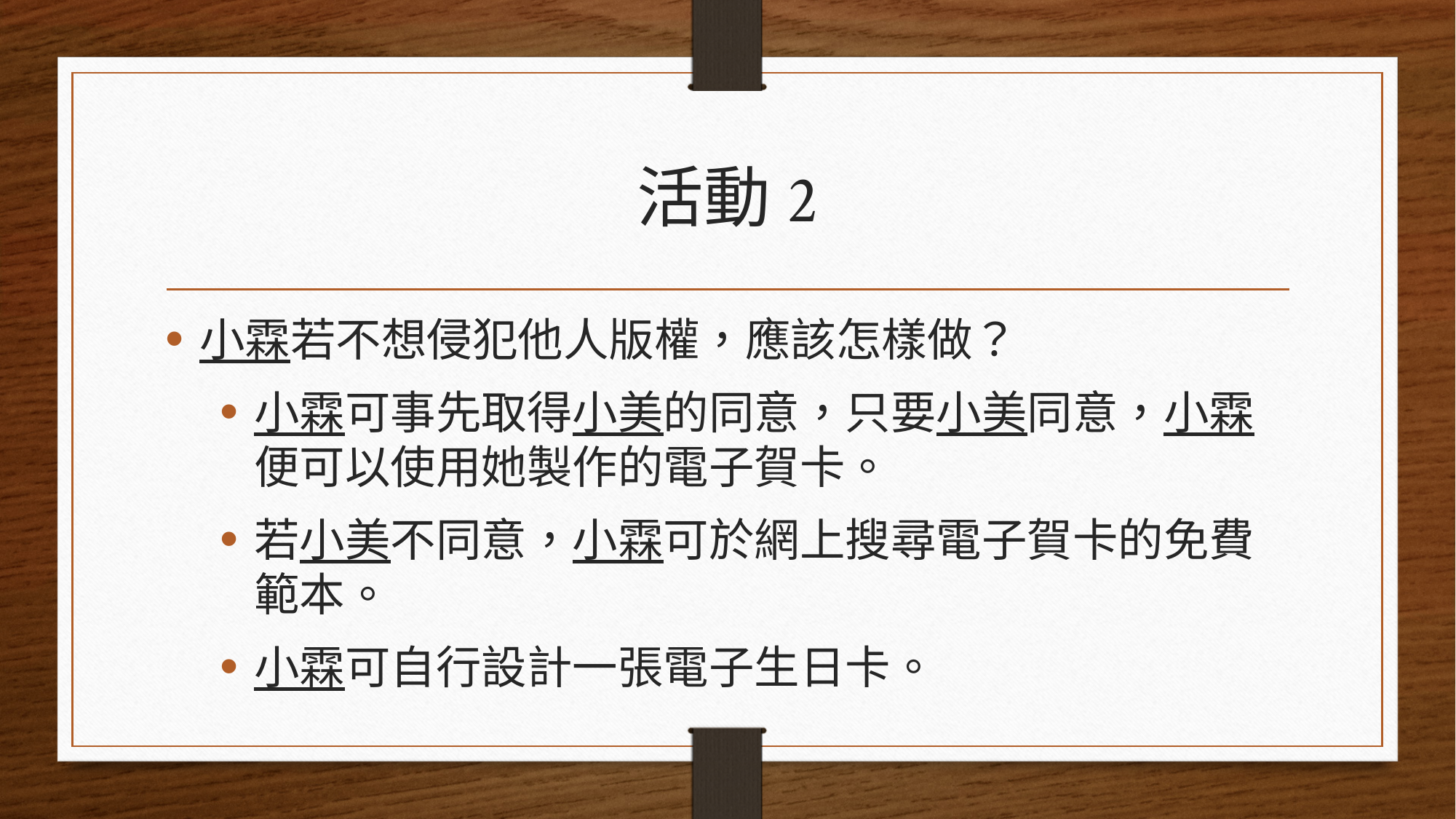

# 活動2
小霖若不想侵犯他人版權，應該怎樣做？
小霖可事先取得小美的同意，只要小美同意，小霖便可以使用她製作的電子賀卡。
若小美不同意，小霖可於網上搜尋電子賀卡的免費範本。
小霖可自行設計一張電子生日卡。